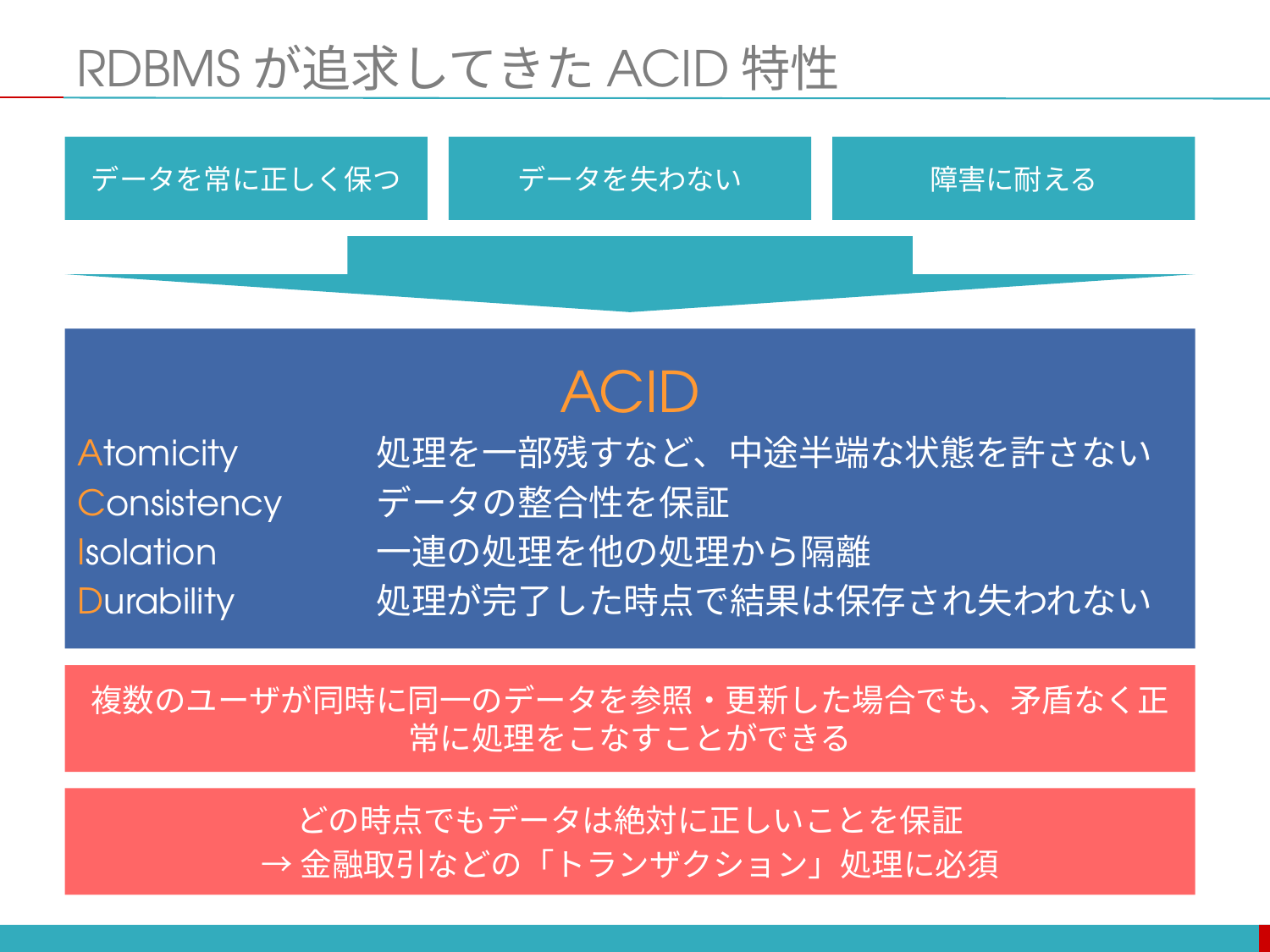

# RDBMSが追求してきたACID特性
データを常に正しく保つ
データを失わない
障害に耐える

ACID
Atomicity	処理を一部残すなど、中途半端な状態を許さない
Consistency	データの整合性を保証
Isolation	一連の処理を他の処理から隔離
Durability	処理が完了した時点で結果は保存され失われない
複数のユーザが同時に同一のデータを参照・更新した場合でも、矛盾なく正常に処理をこなすことができる
どの時点でもデータは絶対に正しいことを保証
→金融取引などの「トランザクション」処理に必須